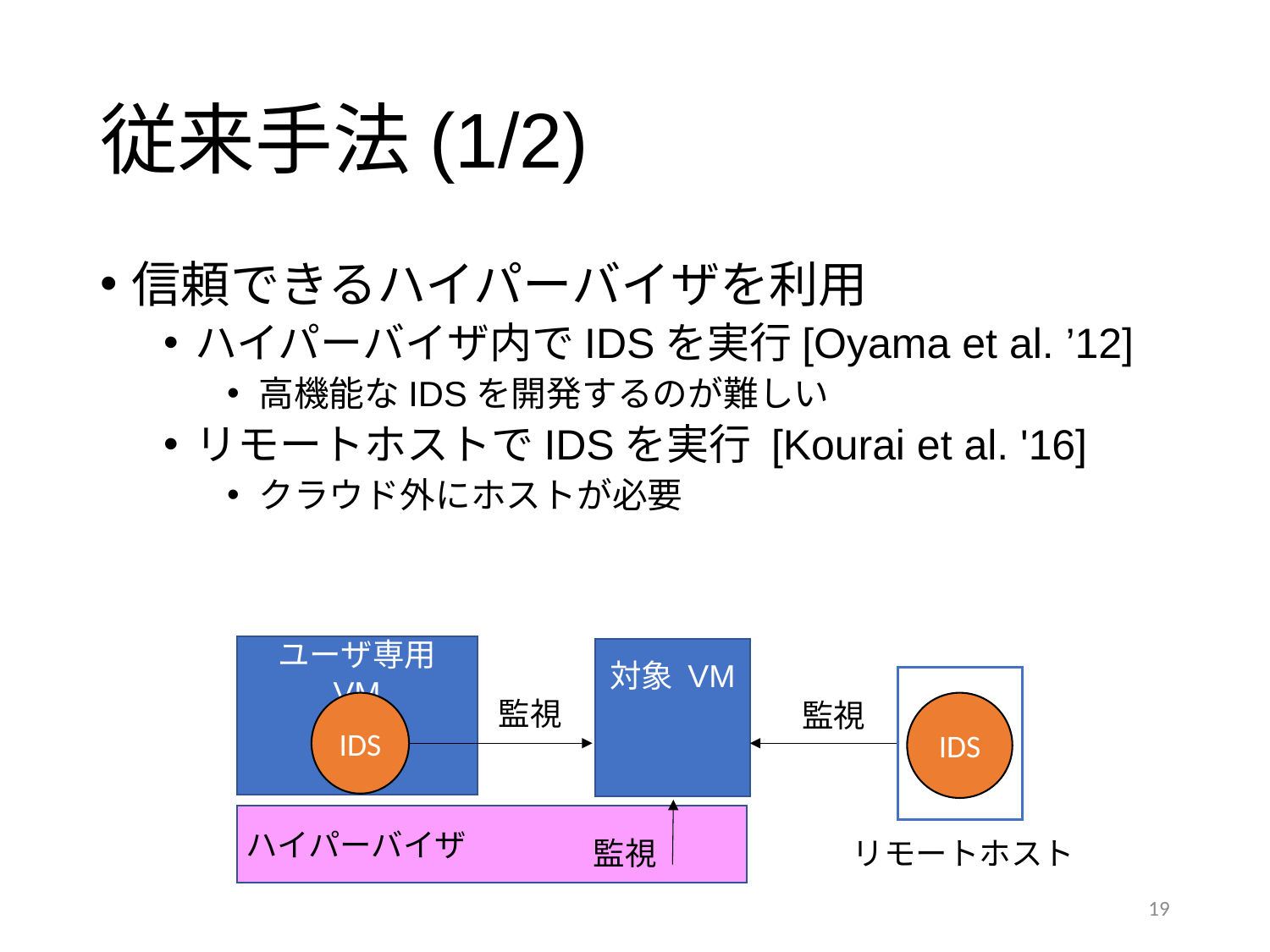

# 従来手法(1/2)
信頼できるハイパーバイザを利用
ハイパーバイザ内でIDSを実行[Oyama et al. ’12]
高機能なIDSを開発するのが難しい
リモートホストでIDSを実行 [Kourai et al. '16]
クラウド外にホストが必要

ユーザ専用 VM

対象 VM

監視
監視
IDS
IDS
ハイパーバイザ
監視
リモートホスト
19